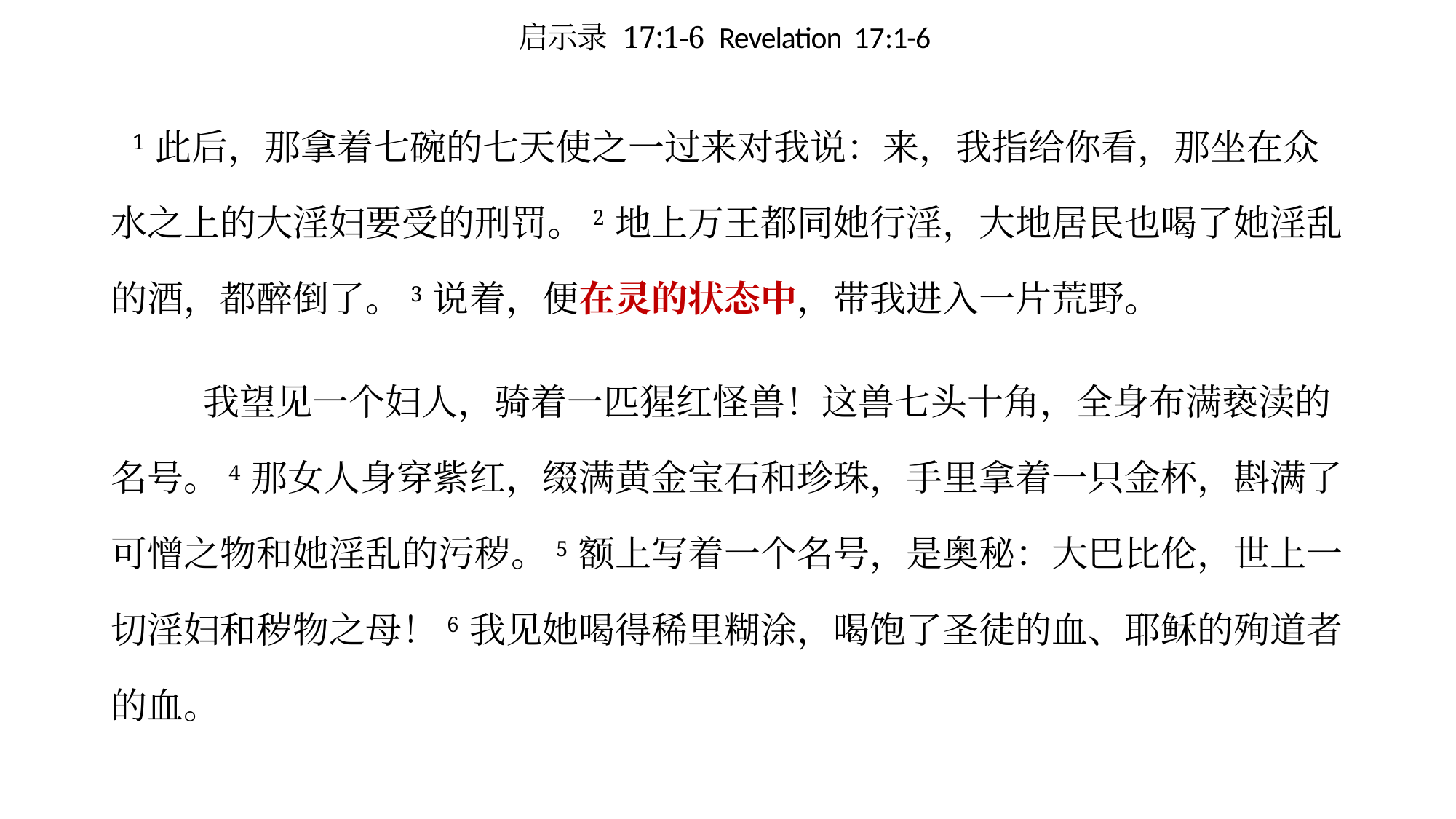

# 启示录 17:1-6  Revelation  17:1-6
    1 此后，那拿着七碗的七天使之一过来对我说：来，我指给你看，那坐在众水之上的大淫妇要受的刑罚。2 地上万王都同她行淫，大地居民也喝了她淫乱的酒，都醉倒了。3 说着，便在灵的状态中，带我进入一片荒野。
         我望见一个妇人，骑着一匹猩红怪兽！这兽七头十角，全身布满亵渎的名号。4 那女人身穿紫红，缀满黄金宝石和珍珠，手里拿着一只金杯，斟满了可憎之物和她淫乱的污秽。5 额上写着一个名号，是奥秘：大巴比伦，世上一切淫妇和秽物之母！6 我见她喝得稀里糊涂，喝饱了圣徒的血、耶稣的殉道者的血。